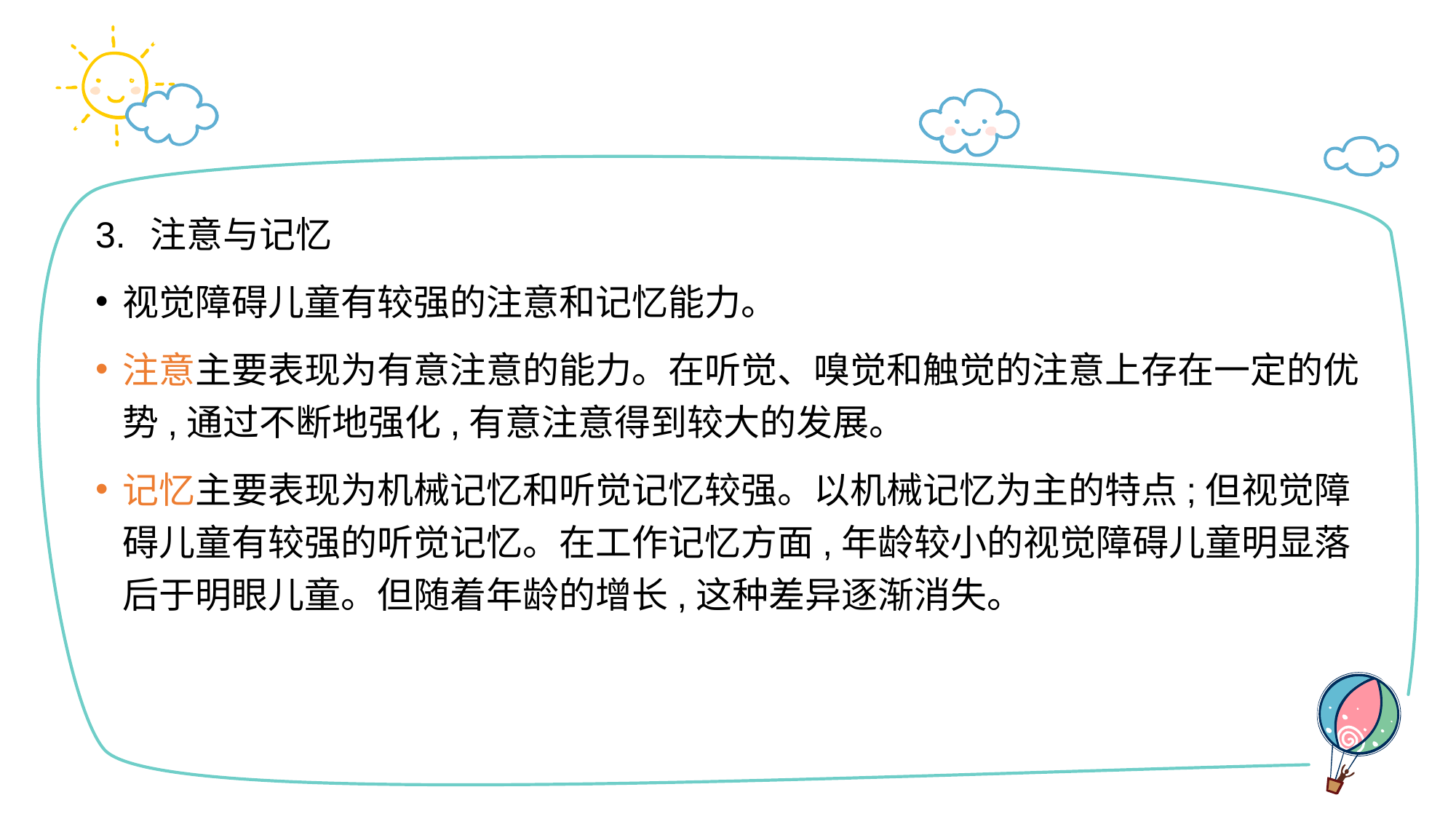

#
注意与记忆
视觉障碍儿童有较强的注意和记忆能力。
注意主要表现为有意注意的能力。在听觉、嗅觉和触觉的注意上存在一定的优势,通过不断地强化,有意注意得到较大的发展。
记忆主要表现为机械记忆和听觉记忆较强。以机械记忆为主的特点;但视觉障碍儿童有较强的听觉记忆。在工作记忆方面,年龄较小的视觉障碍儿童明显落后于明眼儿童。但随着年龄的增长,这种差异逐渐消失。